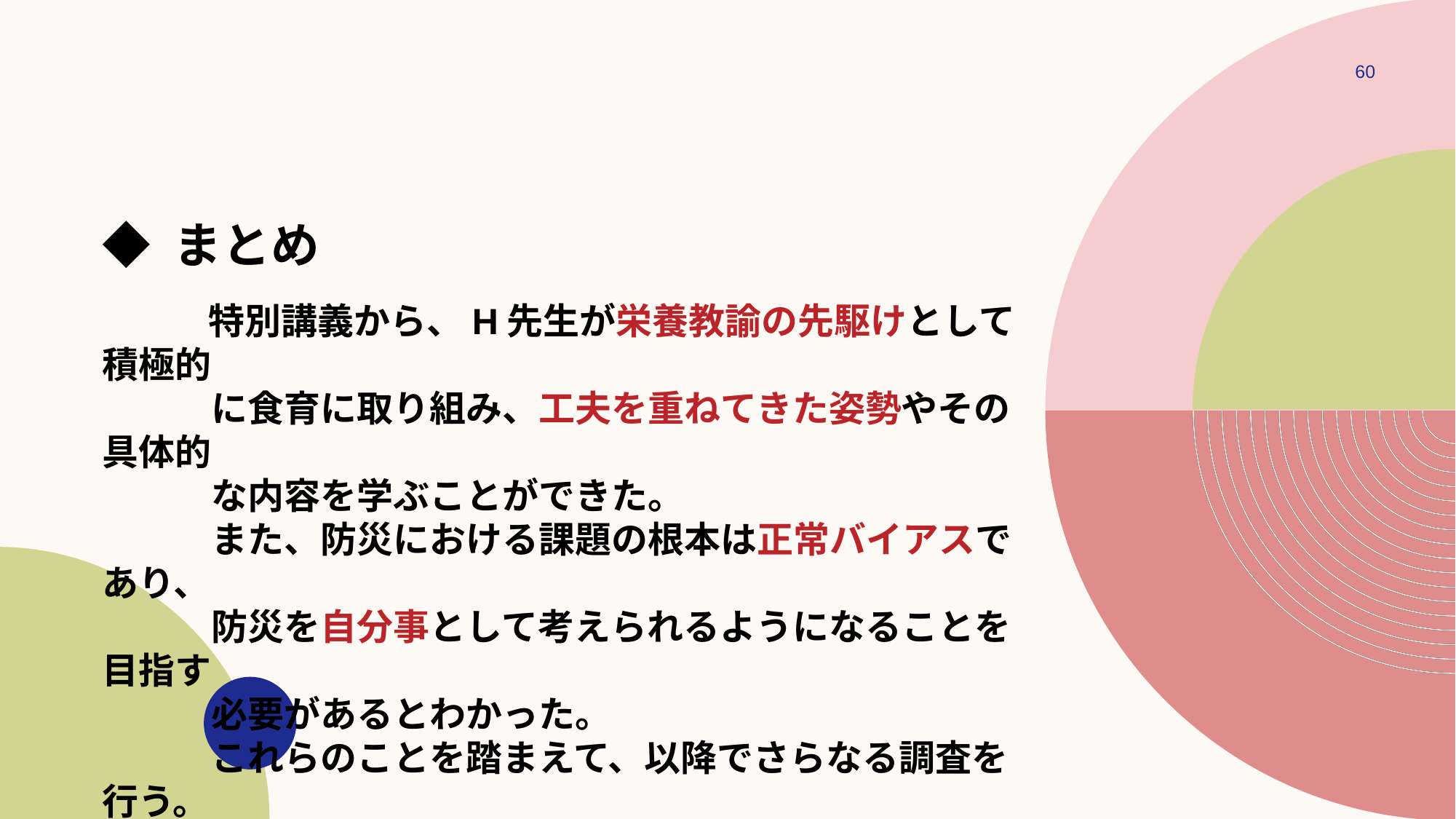

60
# ◆ まとめ 　　　　　特別講義から、H先生が栄養教諭の先駆けとして積極的 　　　に食育に取り組み、工夫を重ねてきた姿勢やその具体的 　　　な内容を学ぶことができた。 　　　また、防災における課題の根本は正常バイアスであり、 　　　防災を自分事として考えられるようになることを目指す 　　　必要があるとわかった。 　　　これらのことを踏まえて、以降でさらなる調査を行う。